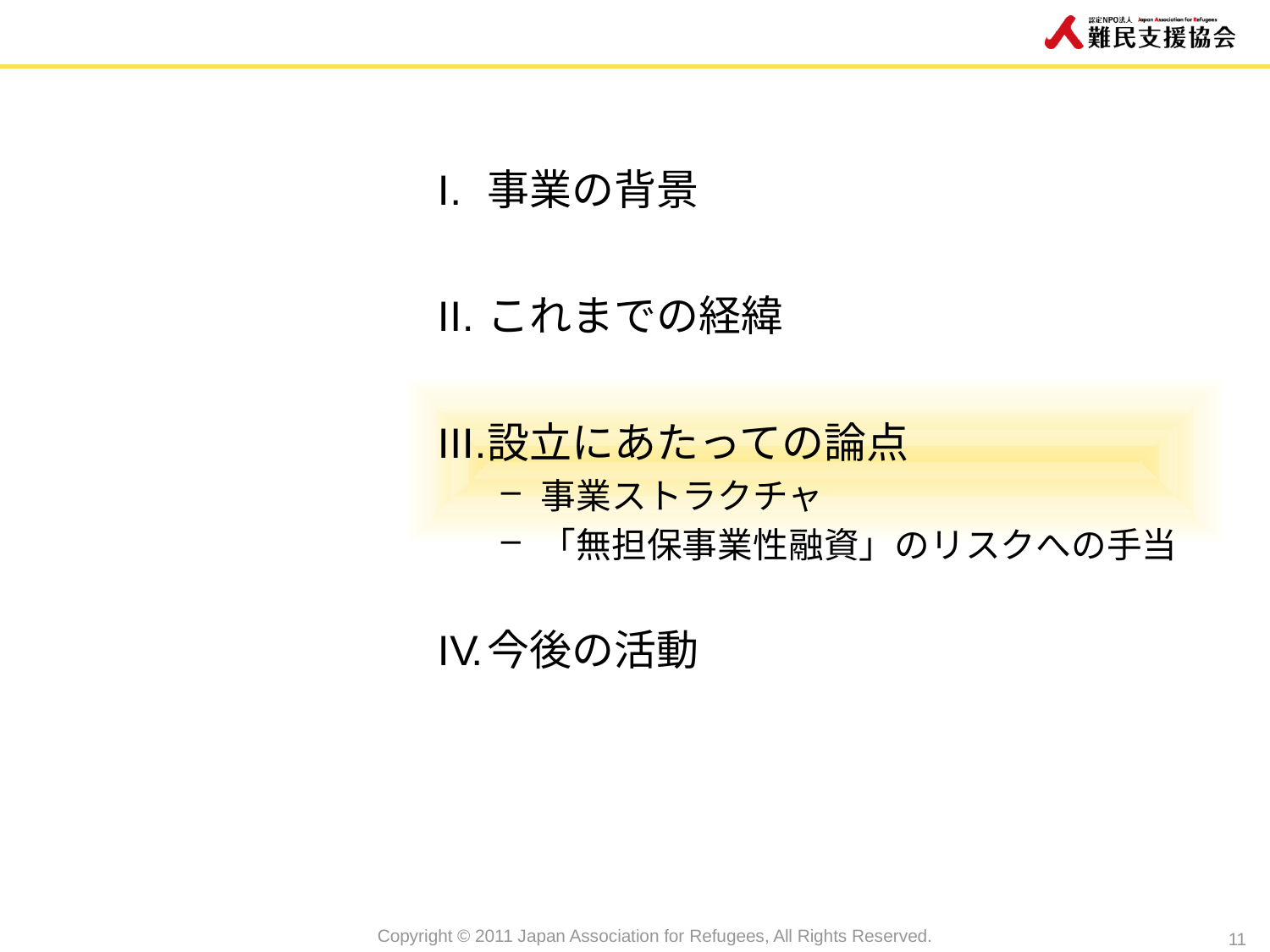

事業の背景

これまでの経緯

設立にあたっての論点
事業ストラクチャ
「無担保事業性融資」のリスクへの手当

今後の活動

11